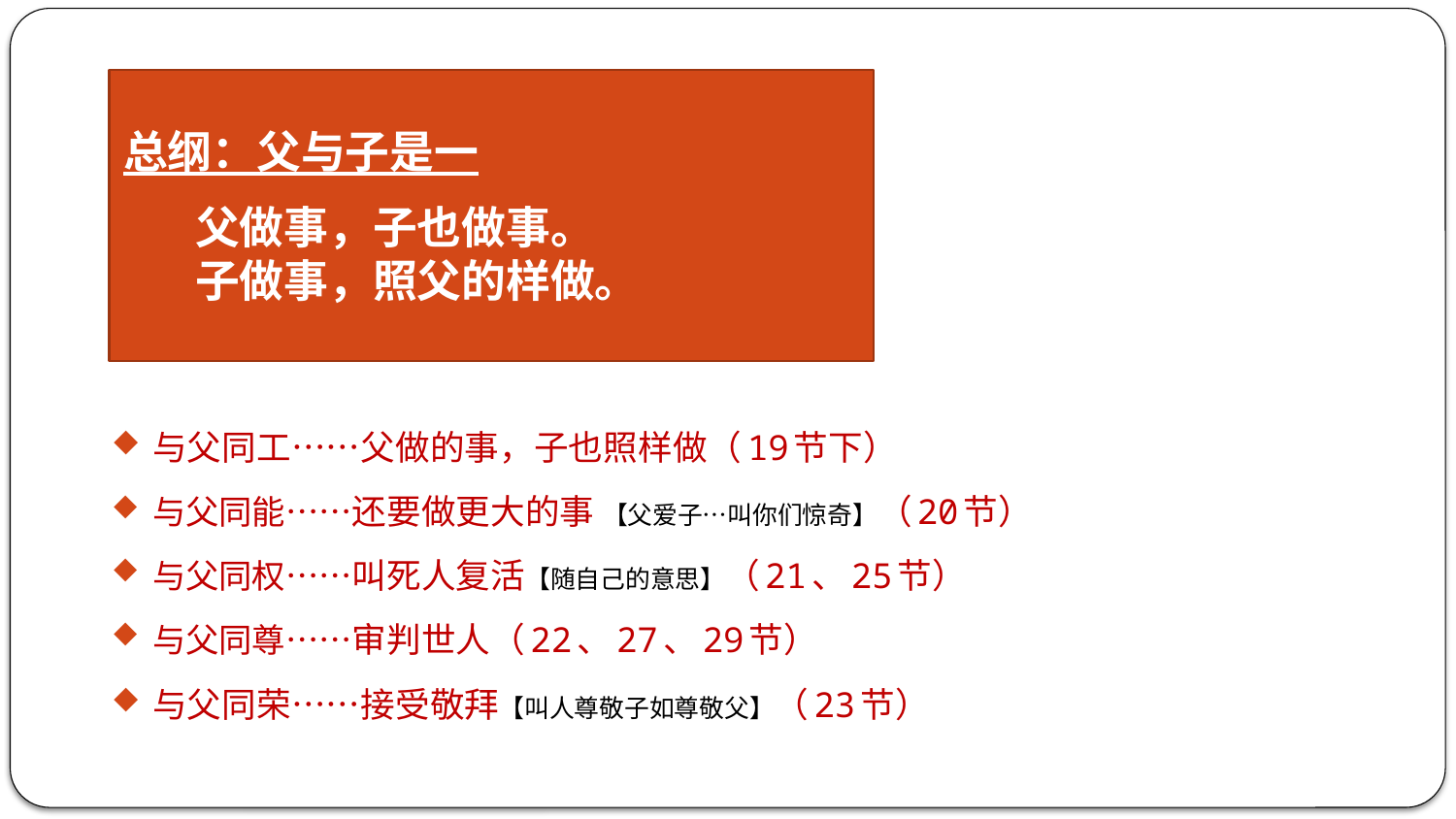

与父同工……父做的事，子也照样做（19节下）

与父同能……还要做更大的事 【父爱子…叫你们惊奇】（20节）

与父同权……叫死人复活【随自己的意思】（21、25节）

与父同尊……审判世人（22、27、29节）

与父同荣……接受敬拜【叫人尊敬子如尊敬父】（23节）

总纲：父与子是一

      父做事，子也做事。
      子做事，照父的样做。